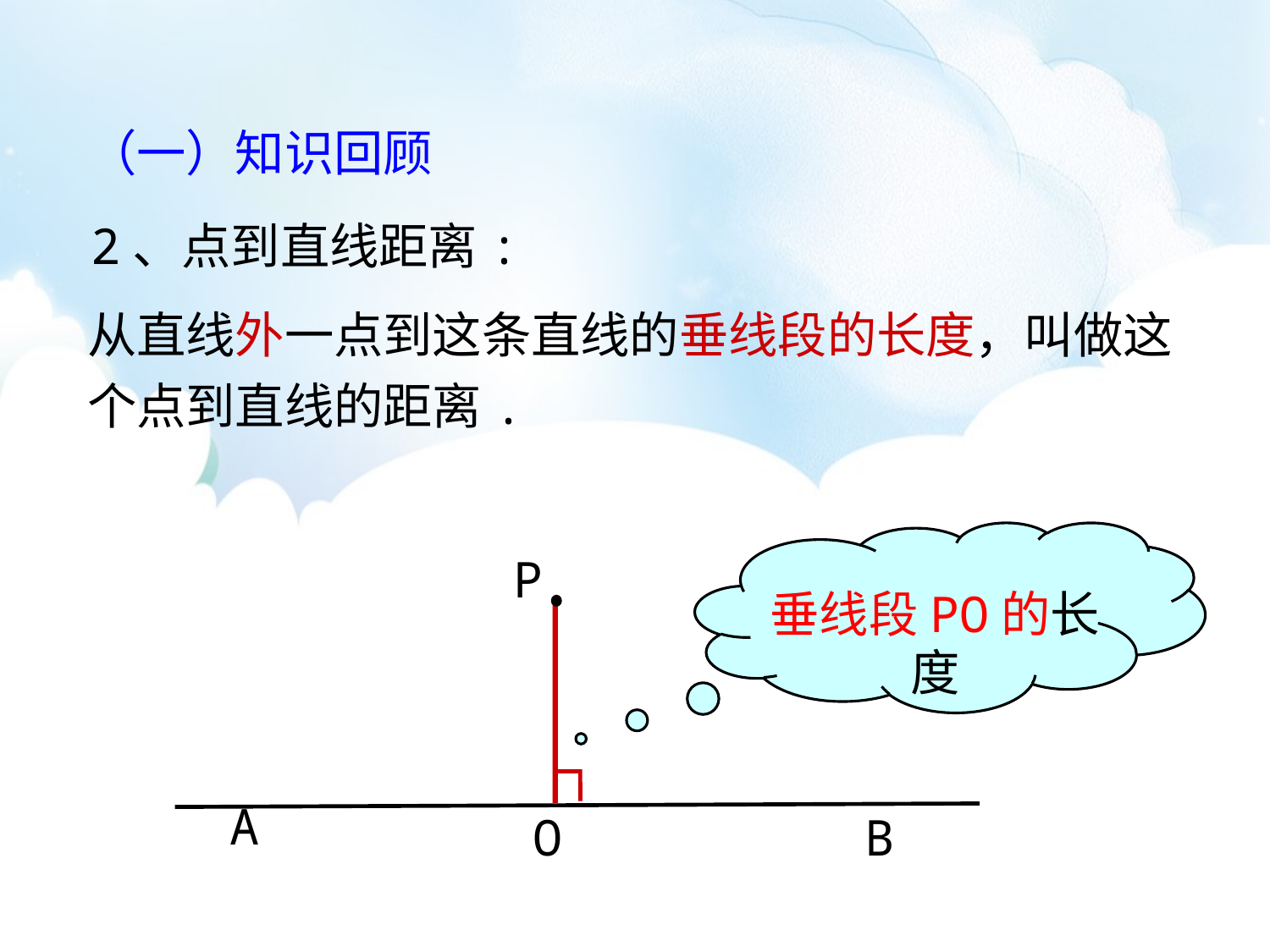

（一）知识回顾
2、点到直线距离:
从直线外一点到这条直线的垂线段的长度，叫做这个点到直线的距离.

垂线段PO的长度
P

O
A

B